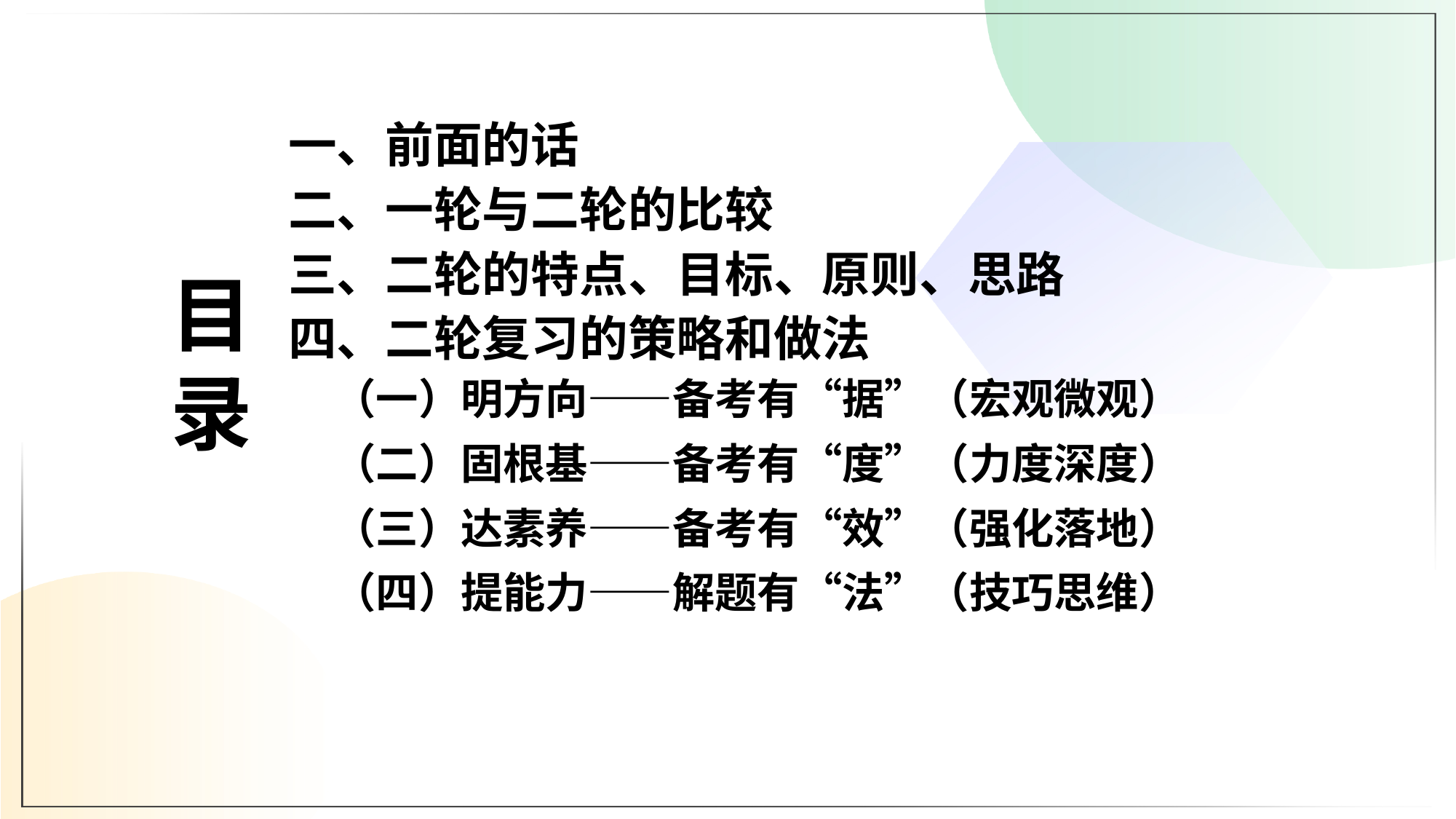

一、前面的话
二、一轮与二轮的比较
三、二轮的特点、目标、原则、思路
目录
四、二轮复习的策略和做法
（一）明方向——备考有“据”（宏观微观）
（二）固根基——备考有“度”（力度深度）
（三）达素养——备考有“效”（强化落地）
（四）提能力——解题有“法”（技巧思维）